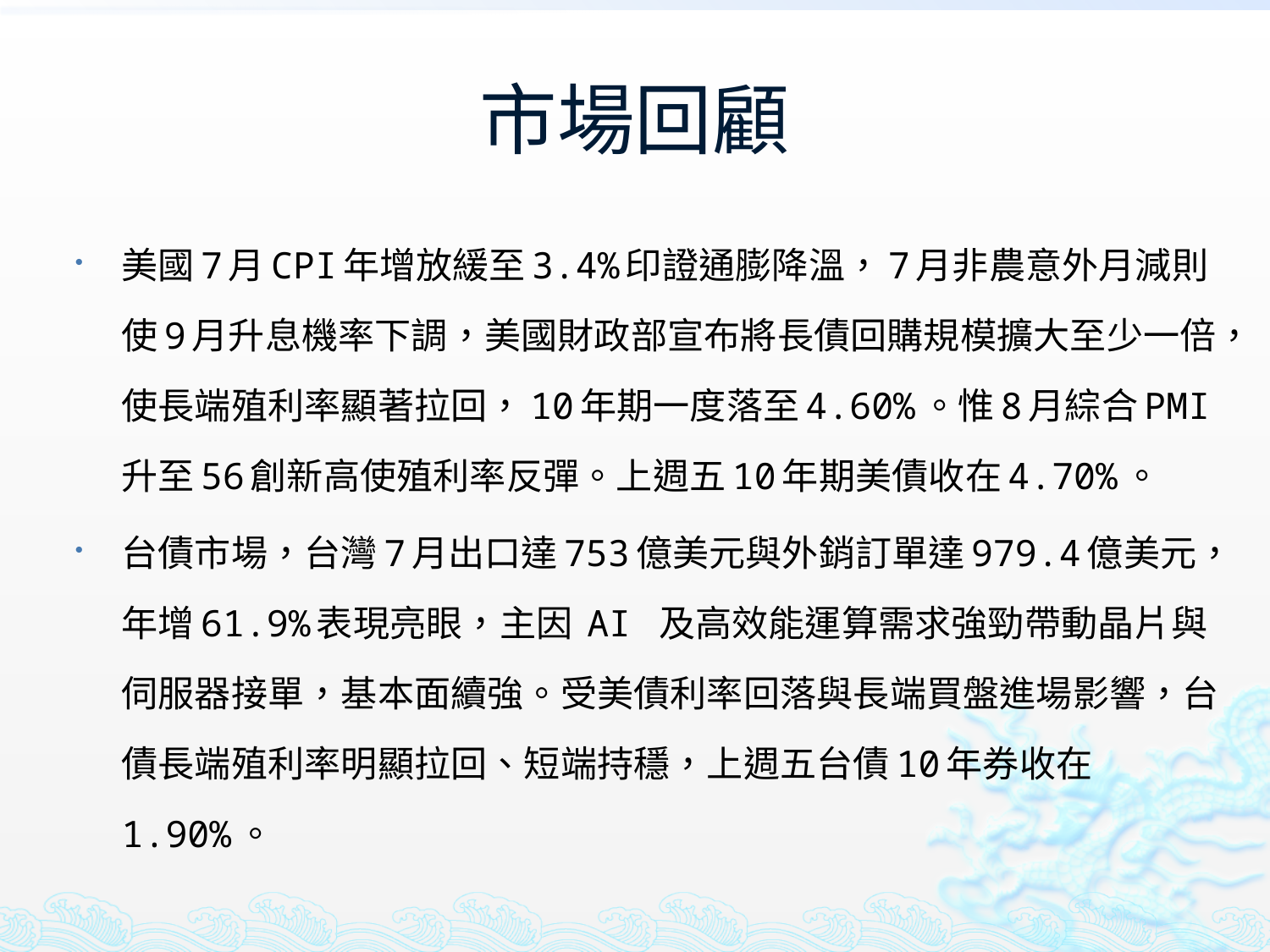

# 市場回顧
美國7月CPI年增放緩至3.4%印證通膨降溫，7月非農意外月減則使9月升息機率下調，美國財政部宣布將長債回購規模擴大至少一倍，使長端殖利率顯著拉回，10年期一度落至4.60%。惟8月綜合PMI升至56創新高使殖利率反彈。上週五10年期美債收在4.70%。
台債市場，台灣7月出口達753億美元與外銷訂單達979.4億美元，年增61.9%表現亮眼，主因 AI 及高效能運算需求強勁帶動晶片與伺服器接單，基本面續強。受美債利率回落與長端買盤進場影響，台債長端殖利率明顯拉回、短端持穩，上週五台債10年券收在1.90%。